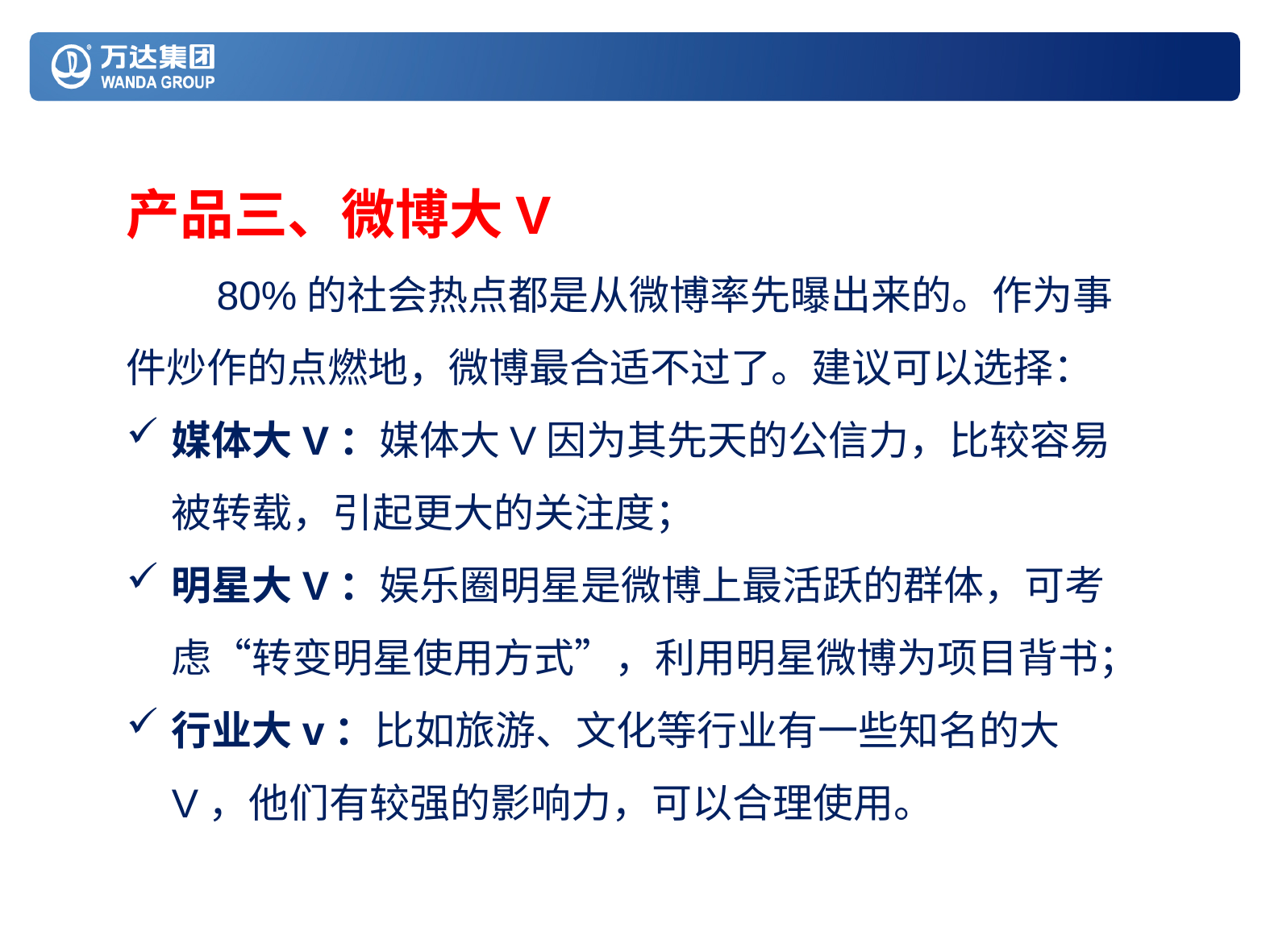

产品三、微博大V
        80%的社会热点都是从微博率先曝出来的。作为事件炒作的点燃地，微博最合适不过了。建议可以选择：
媒体大V：媒体大V因为其先天的公信力，比较容易被转载，引起更大的关注度；
明星大V：娱乐圈明星是微博上最活跃的群体，可考虑“转变明星使用方式”，利用明星微博为项目背书；
行业大v：比如旅游、文化等行业有一些知名的大V，他们有较强的影响力，可以合理使用。